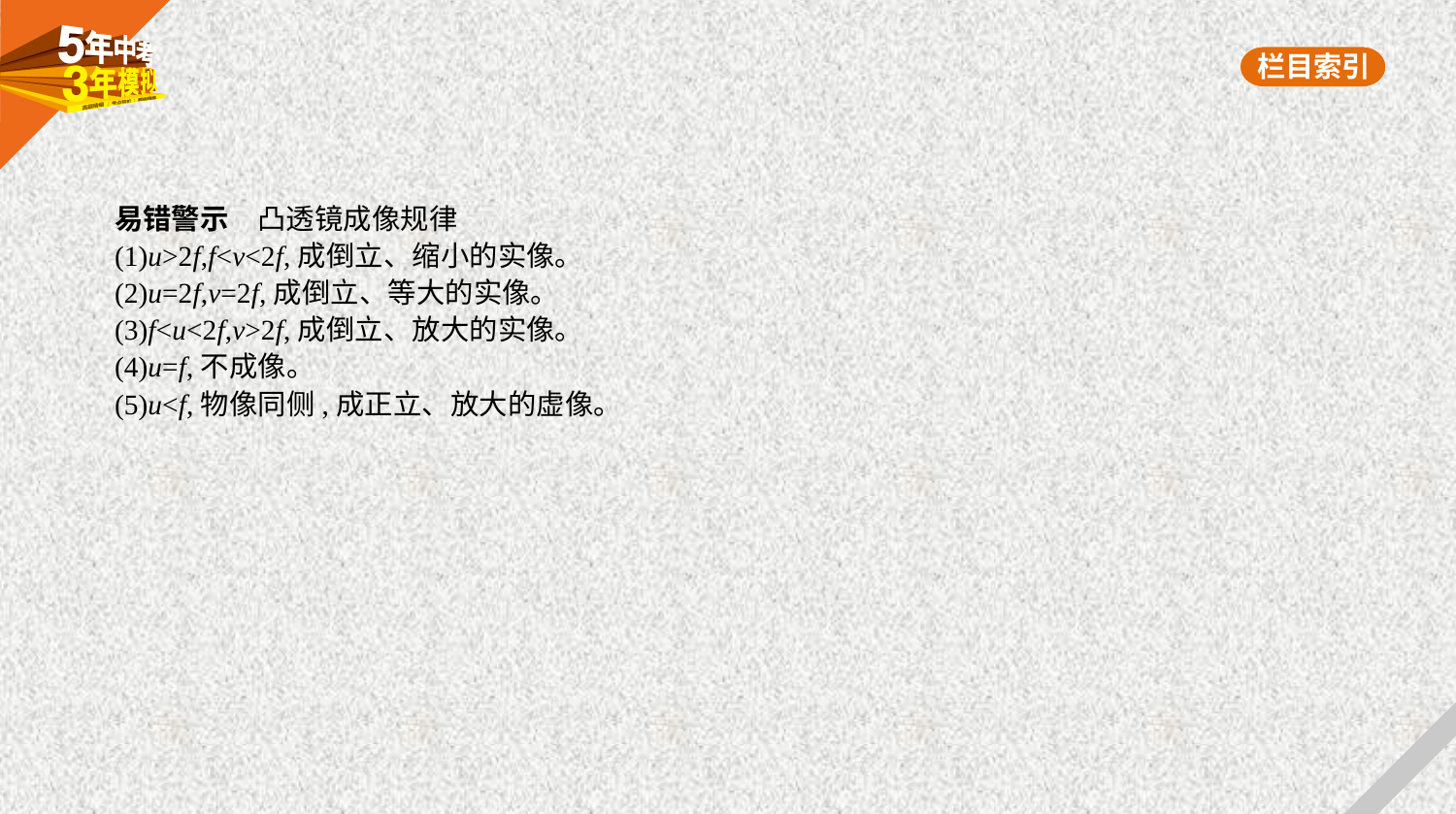

易错警示　凸透镜成像规律
(1)u>2f,f<v<2f,成倒立、缩小的实像。
(2)u=2f,v=2f,成倒立、等大的实像。
(3)f<u<2f,v>2f,成倒立、放大的实像。
(4)u=f,不成像。
(5)u<f,物像同侧,成正立、放大的虚像。